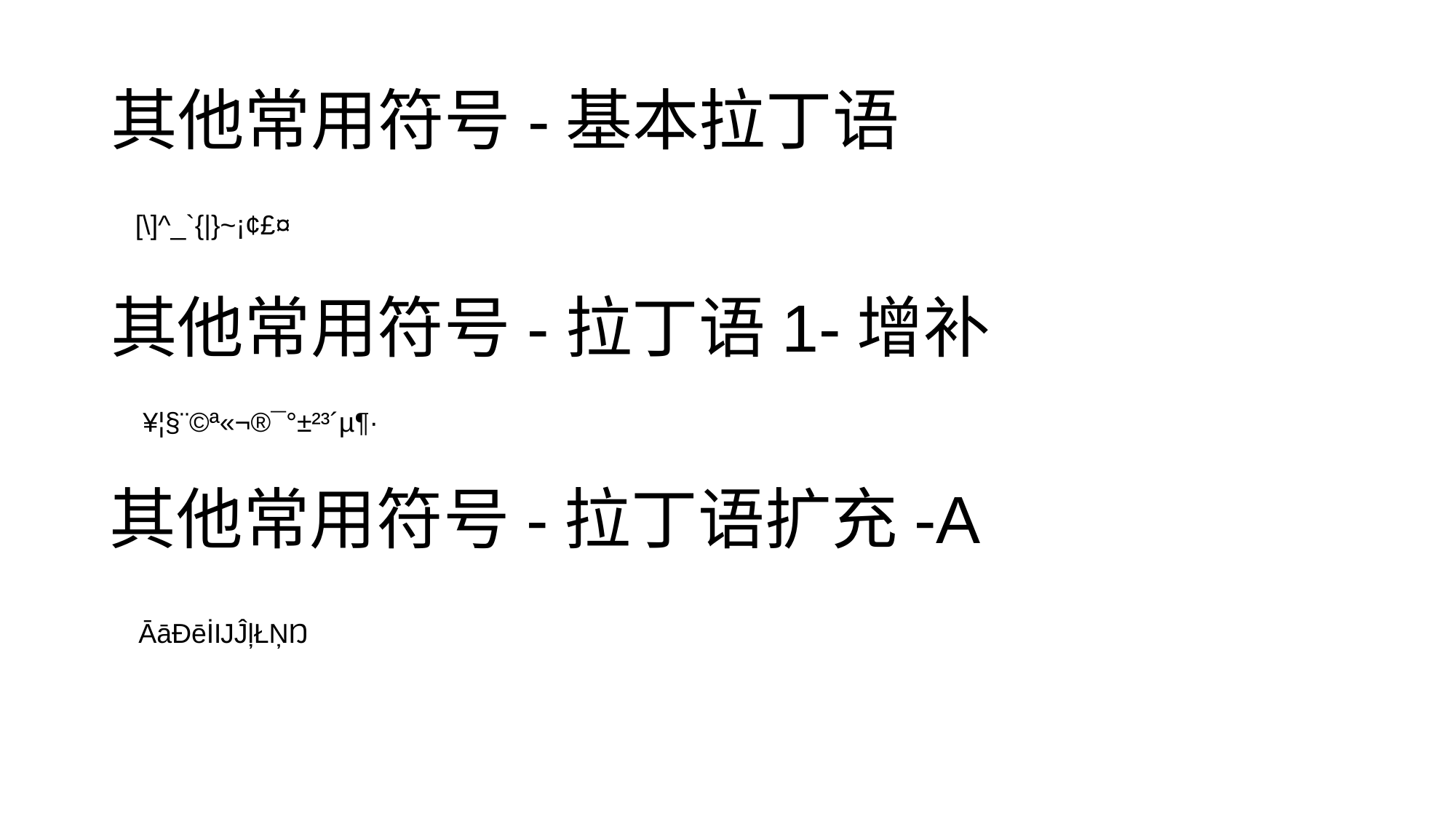

# 其他常用符号-基本拉丁语
[\]^_`{|}~¡¢£¤
其他常用符号-拉丁语1-增补
¥¦§¨©ª«¬­®¯°±²³´µ¶·

其他常用符号-拉丁语扩充-A
ĀāĐēİĲĴļŁŅŊ